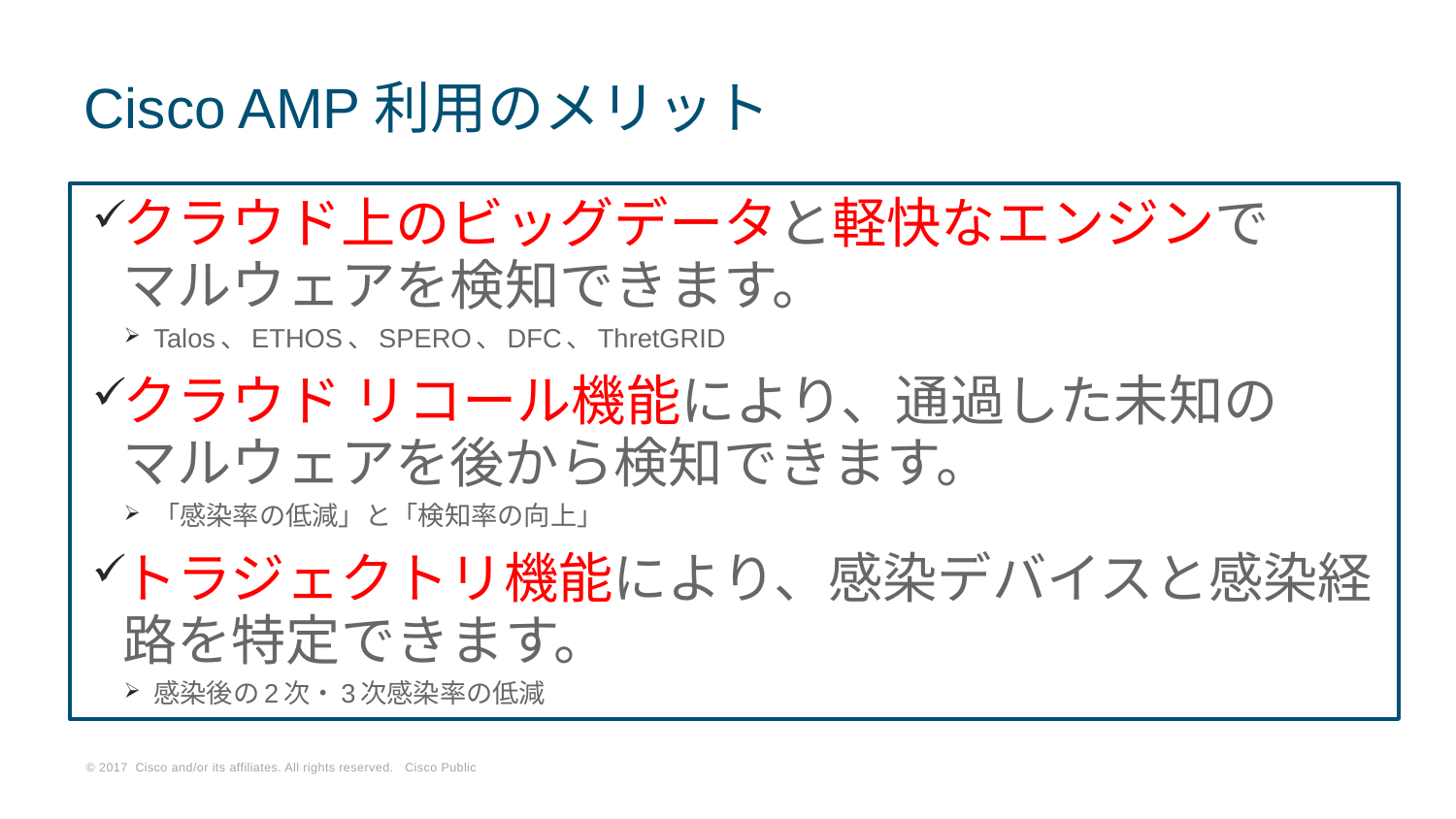

# Cisco AMP利用のメリット
クラウド上のビッグデータと軽快なエンジンで
マルウェアを検知できます。
Talos、ETHOS、SPERO、DFC、ThretGRID
クラウド リコール機能により、通過した未知の
マルウェアを後から検知できます。
「感染率の低減」と「検知率の向上」
トラジェクトリ機能により、感染デバイスと感染経路を特定できます。
感染後の2次・3次感染率の低減